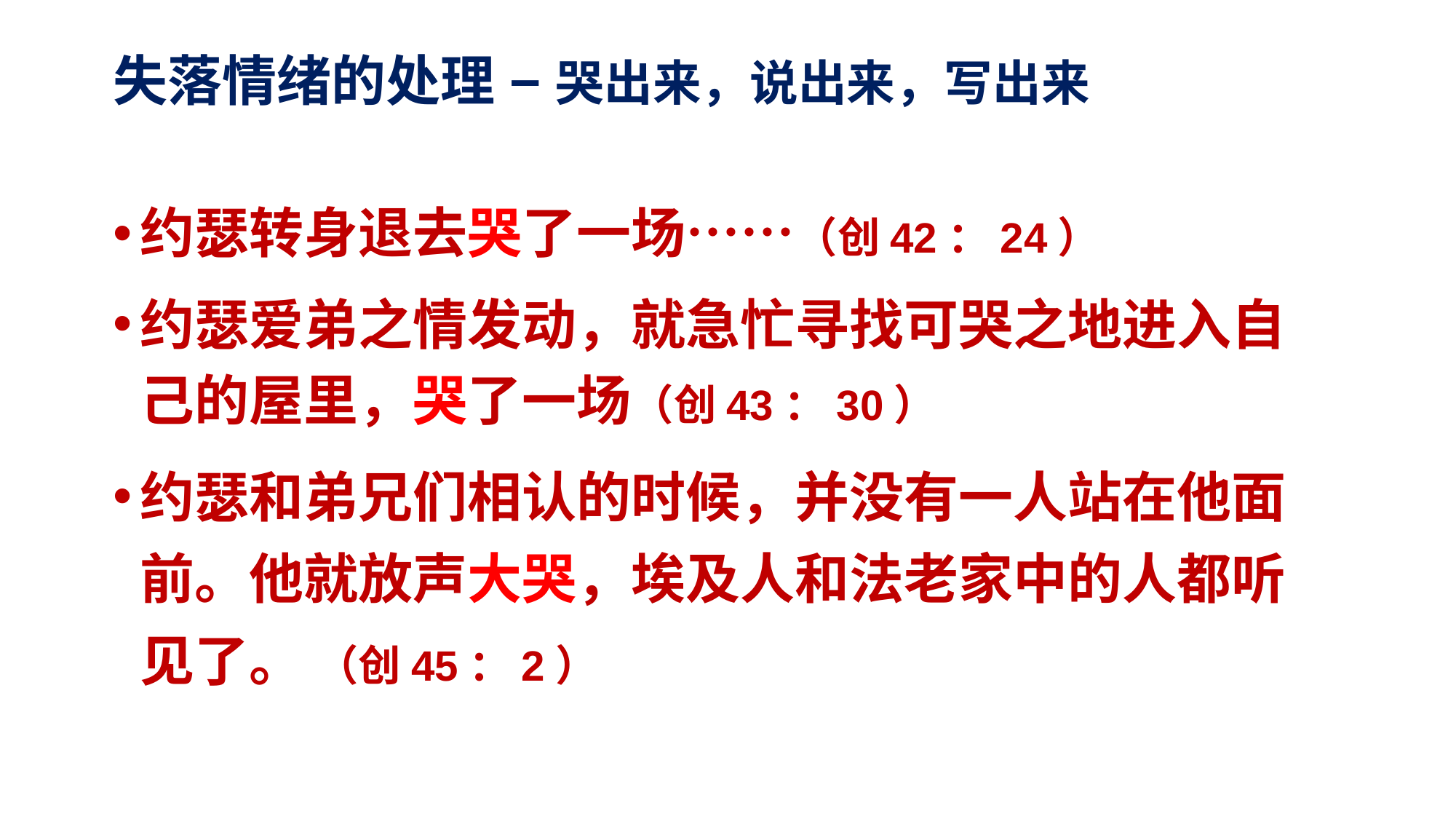

# 失落情绪的处理 – 哭出来，说出来，写出来
约瑟转身退去哭了一场……（创42：24）
约瑟爱弟之情发动，就急忙寻找可哭之地进入自己的屋里，哭了一场（创43：30）
约瑟和弟兄们相认的时候，并没有一人站在他面前。他就放声大哭，埃及人和法老家中的人都听见了。 （创45：2）